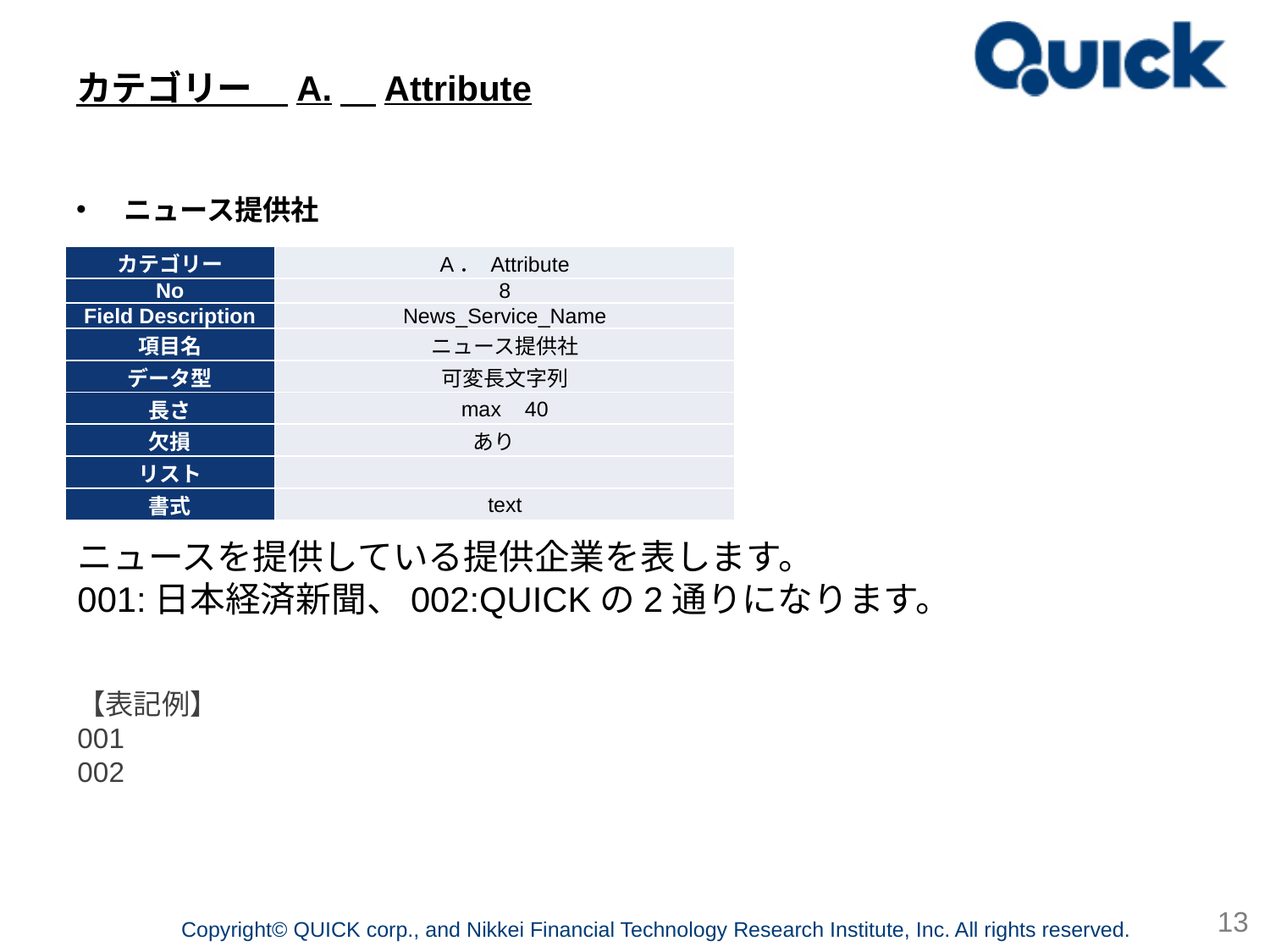

# カテゴリー　A.　Attribute
ニュース提供社
| カテゴリー | A． Attribute |
| --- | --- |
| No | 8 |
| Field Description | News\_Service\_Name |
| 項目名 | ニュース提供社 |
| データ型 | 可変長文字列 |
| 長さ | max 40 |
| 欠損 | あり |
| リスト |  |
| 書式 | text |
ニュースを提供している提供企業を表します。
001:日本経済新聞、002:QUICKの2通りになります。

【表記例】
001
002
13